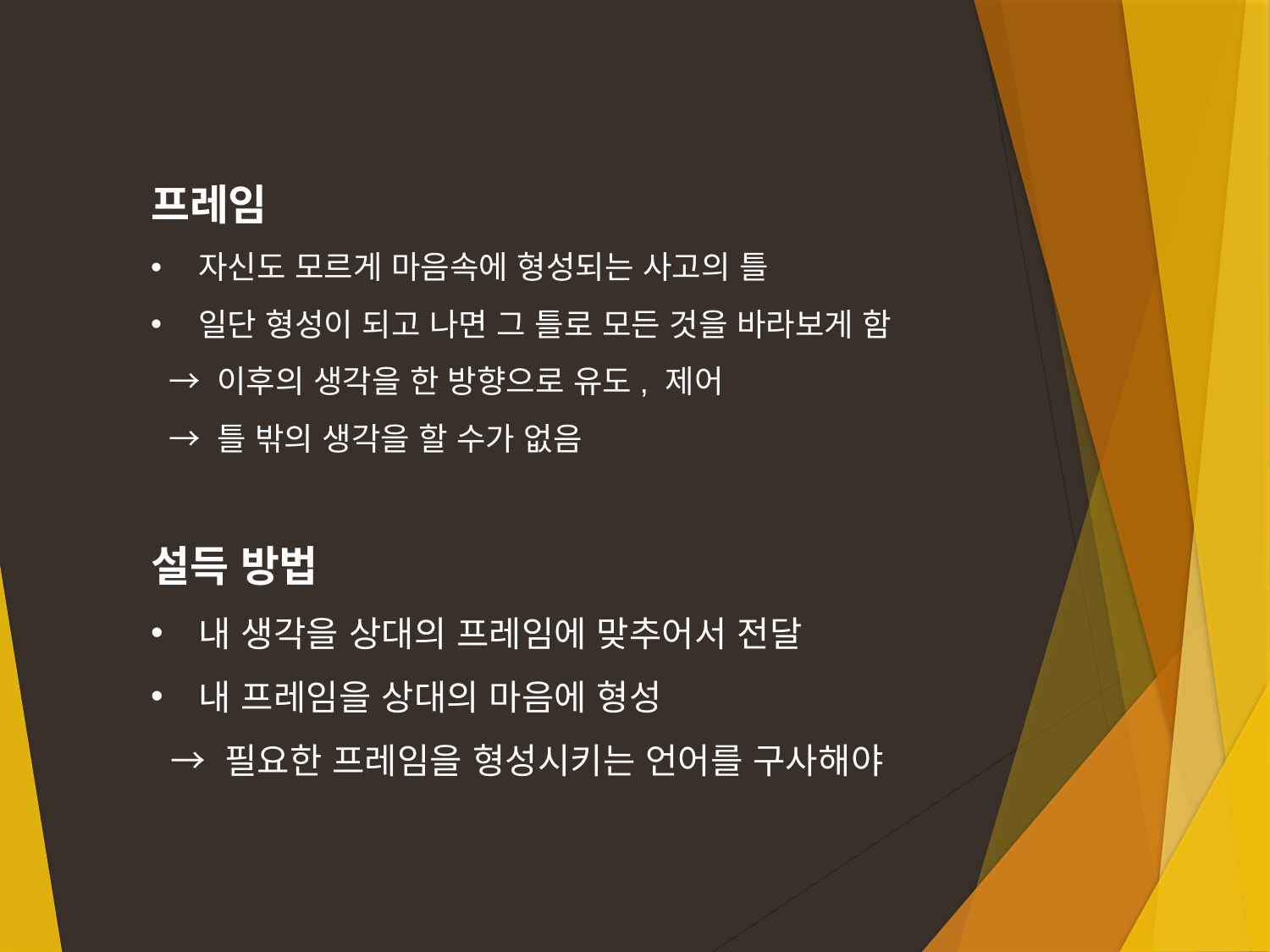

#
프레임
자신도 모르게 마음속에 형성되는 사고의 틀
일단 형성이 되고 나면 그 틀로 모든 것을 바라보게 함
  → 이후의 생각을 한 방향으로 유도, 제어
  → 틀 밖의 생각을 할 수가 없음

설득 방법
내 생각을 상대의 프레임에 맞추어서 전달
내 프레임을 상대의 마음에 형성
  → 필요한 프레임을 형성시키는 언어를 구사해야